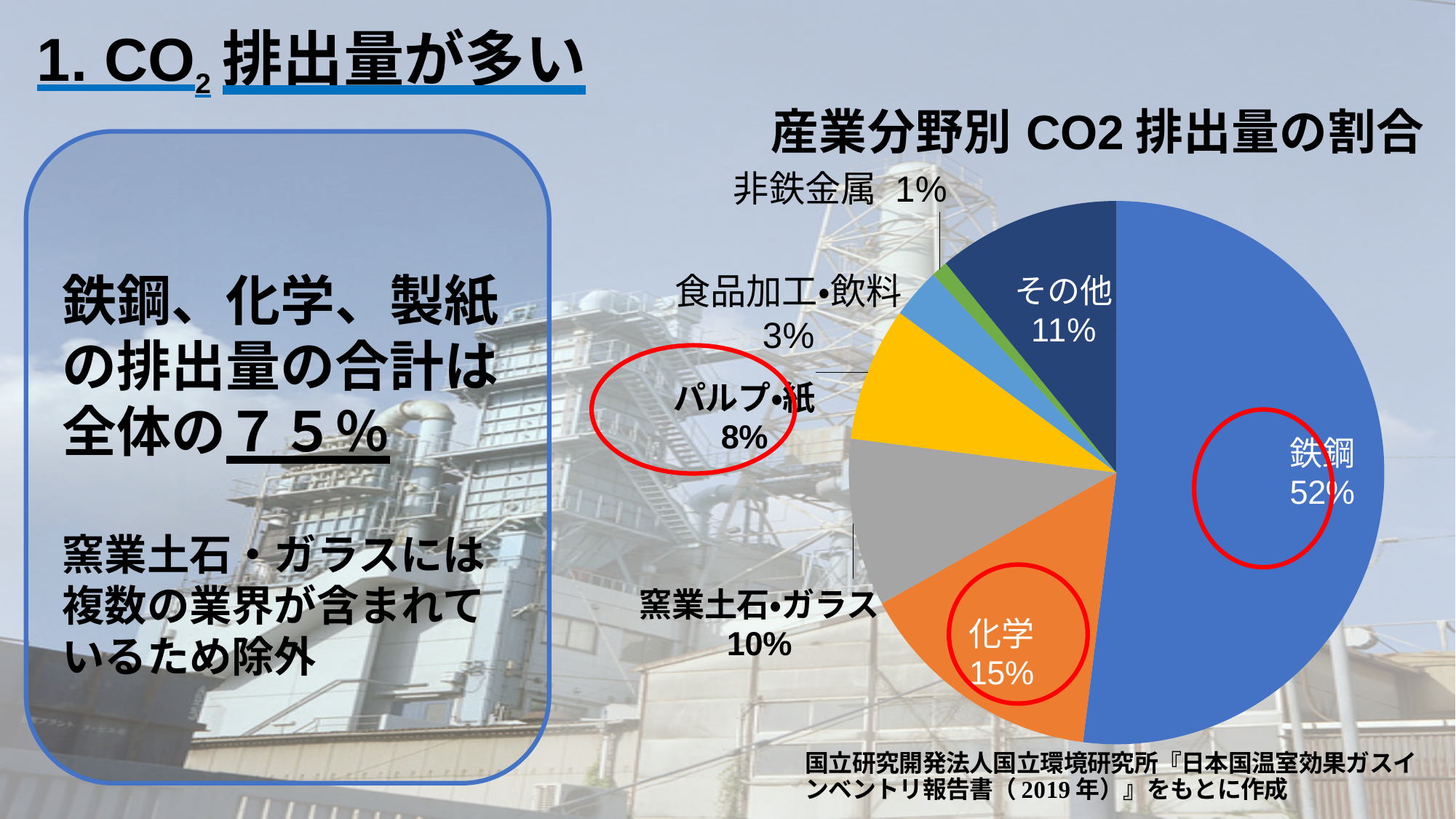

# 1. CO2排出量が多い

### Chart: 産業分野別CO2排出量の割合

| Category |  |
|---|---|
| 鉄鋼 | 52.0 |
| 化学 | 15.0 |
| 窯業土石・ガラス | 10.0 |
| パルプ・紙 | 8.0 |
| 食品加工・飲料 | 3.0 |
| 非鉄金属 | 1.0 |
| その他 | 11.0 |
鉄鋼、化学、製紙の排出量の合計は
全体の７５％

窯業土石・ガラスには複数の業界が含まれているため除外